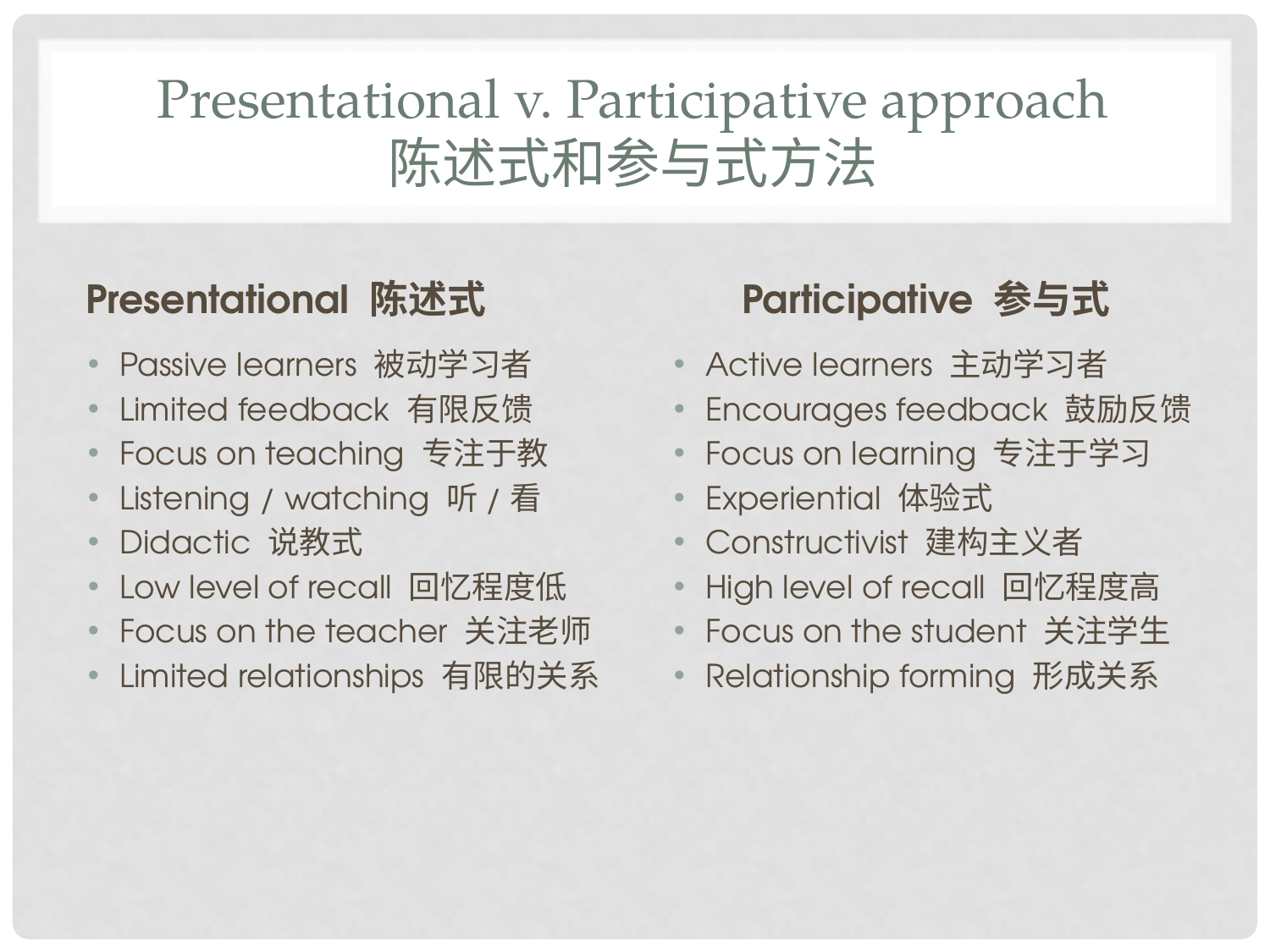

# Presentational v. Participative approach 陈述式和参与式方法
Presentational 陈述式
Participative 参与式
Passive learners 被动学习者
Limited feedback 有限反馈
Focus on teaching 专注于教
Listening / watching 听/看
Didactic 说教式
Low level of recall 回忆程度低
Focus on the teacher 关注老师
Limited relationships 有限的关系

Active learners 主动学习者
Encourages feedback 鼓励反馈
Focus on learning 专注于学习
Experiential 体验式
Constructivist 建构主义者
High level of recall 回忆程度高
Focus on the student 关注学生
Relationship forming 形成关系